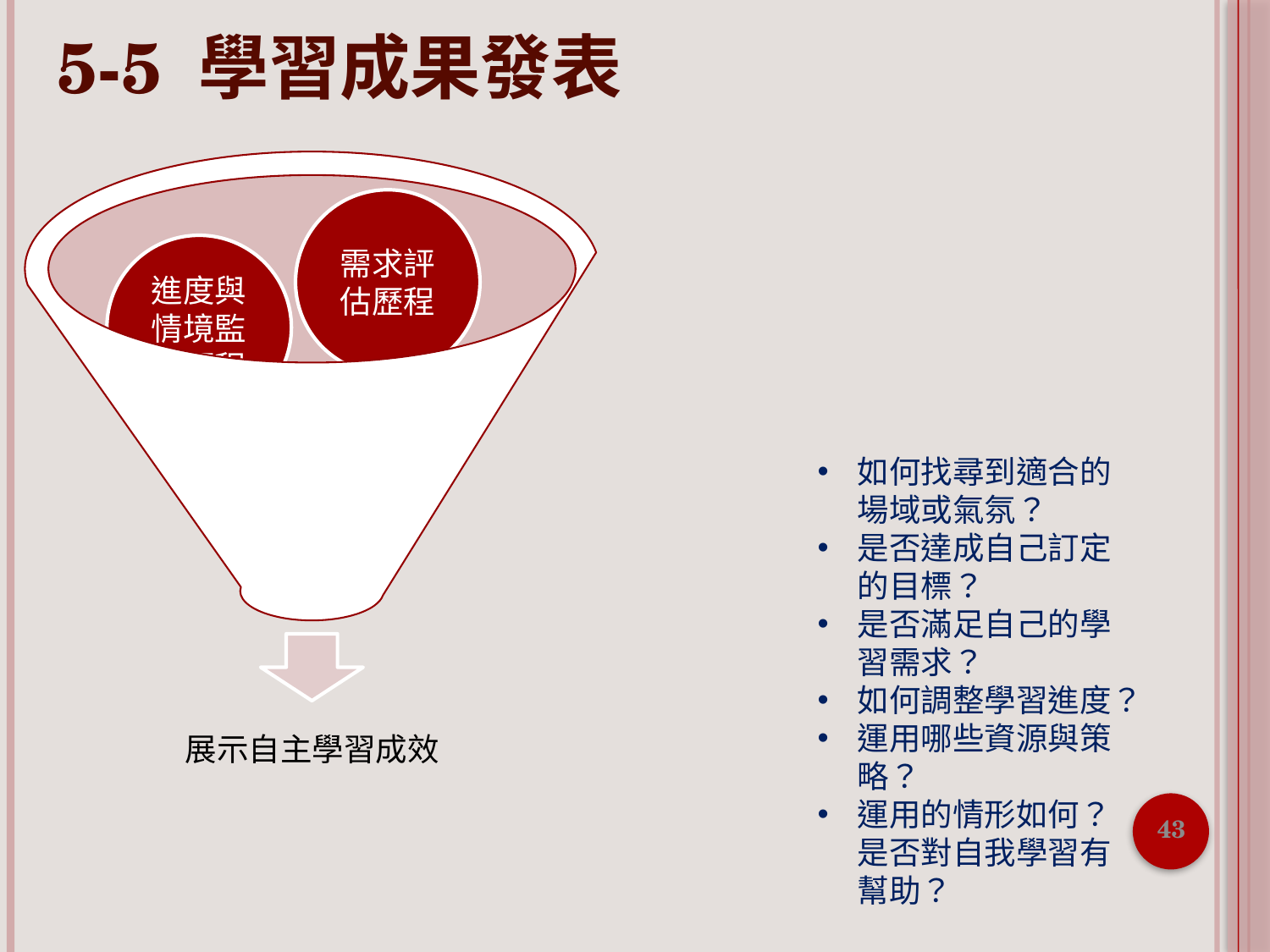

5-5 學習成果發表
需求評估歷程
進度與情境監控歷程
目標訂定與達成評估
展示自主學習成效
如何找尋到適合的場域或氣氛？
是否達成自己訂定的目標？
是否滿足自己的學習需求？
如何調整學習進度？
運用哪些資源與策略？
運用的情形如何？是否對自我學習有幫助？
43